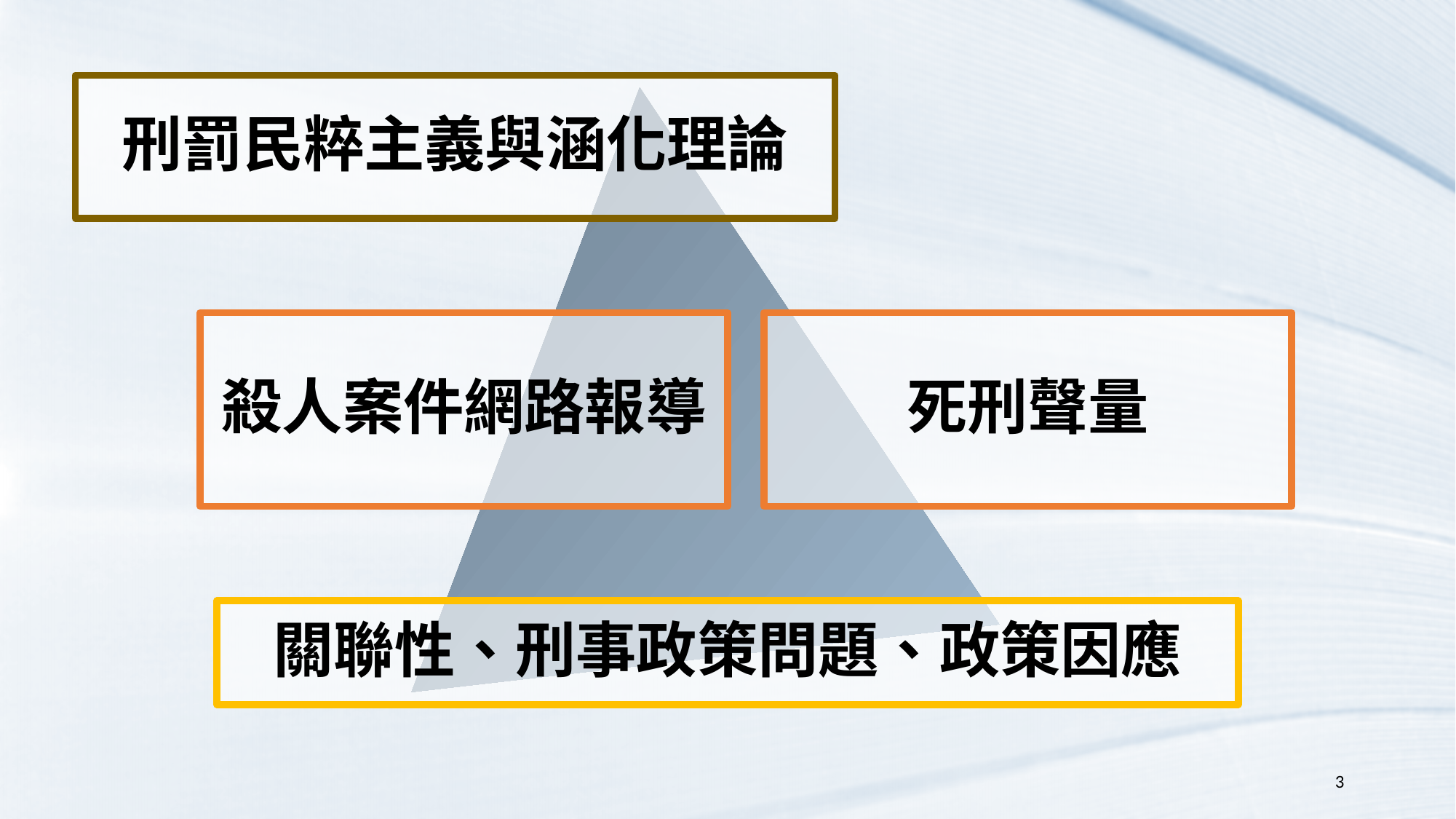

刑罰民粹主義與涵化理論

殺人案件網路報導
死刑聲量
關聯性、刑事政策問題、政策因應
3